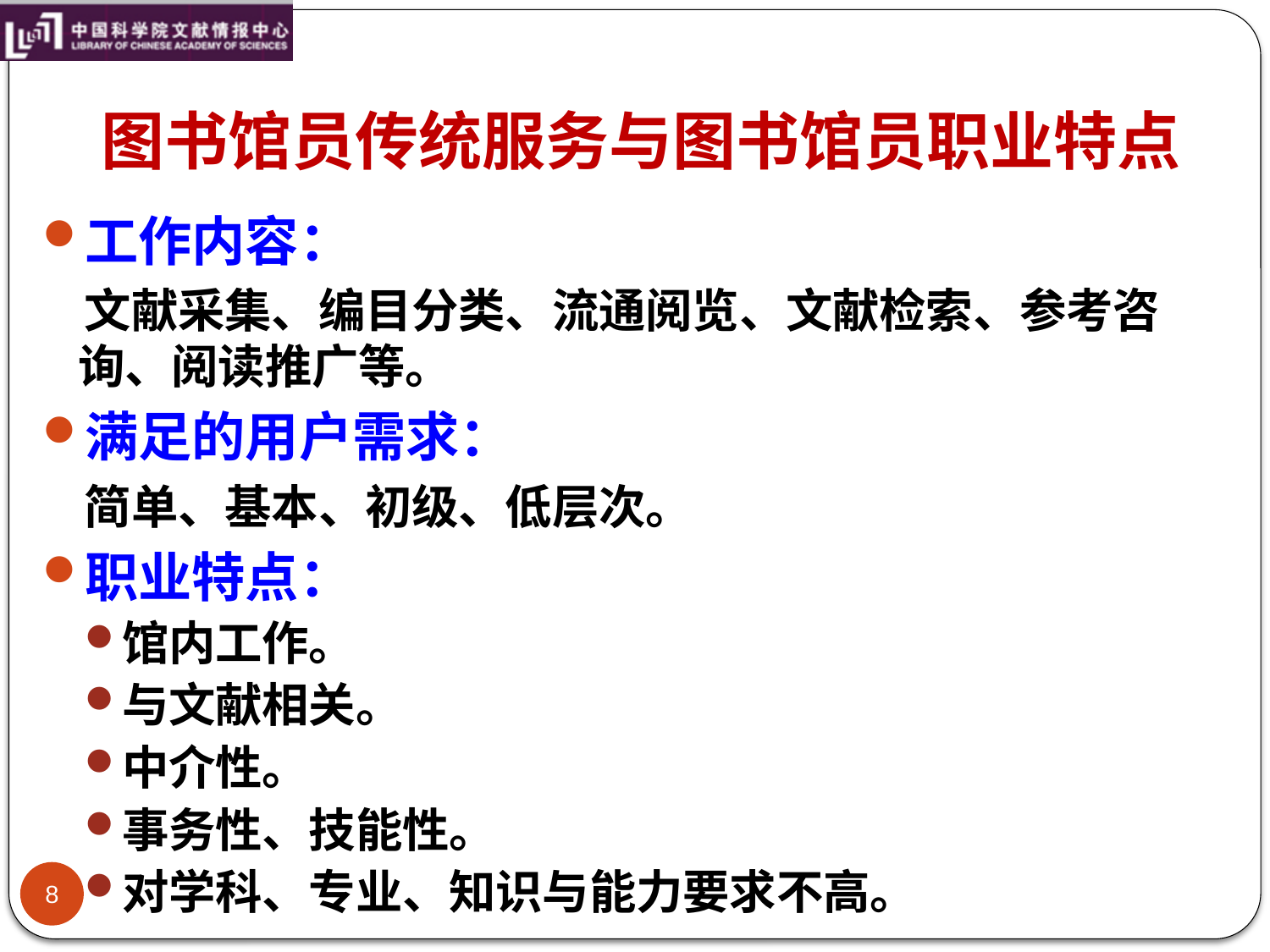

# 图书馆员传统服务与图书馆员职业特点
工作内容：
   文献采集、编目分类、流通阅览、文献检索、参考咨询、阅读推广等。
满足的用户需求：
   简单、基本、初级、低层次。
职业特点：
馆内工作。
与文献相关。
中介性。
事务性、技能性。
对学科、专业、知识与能力要求不高。

8